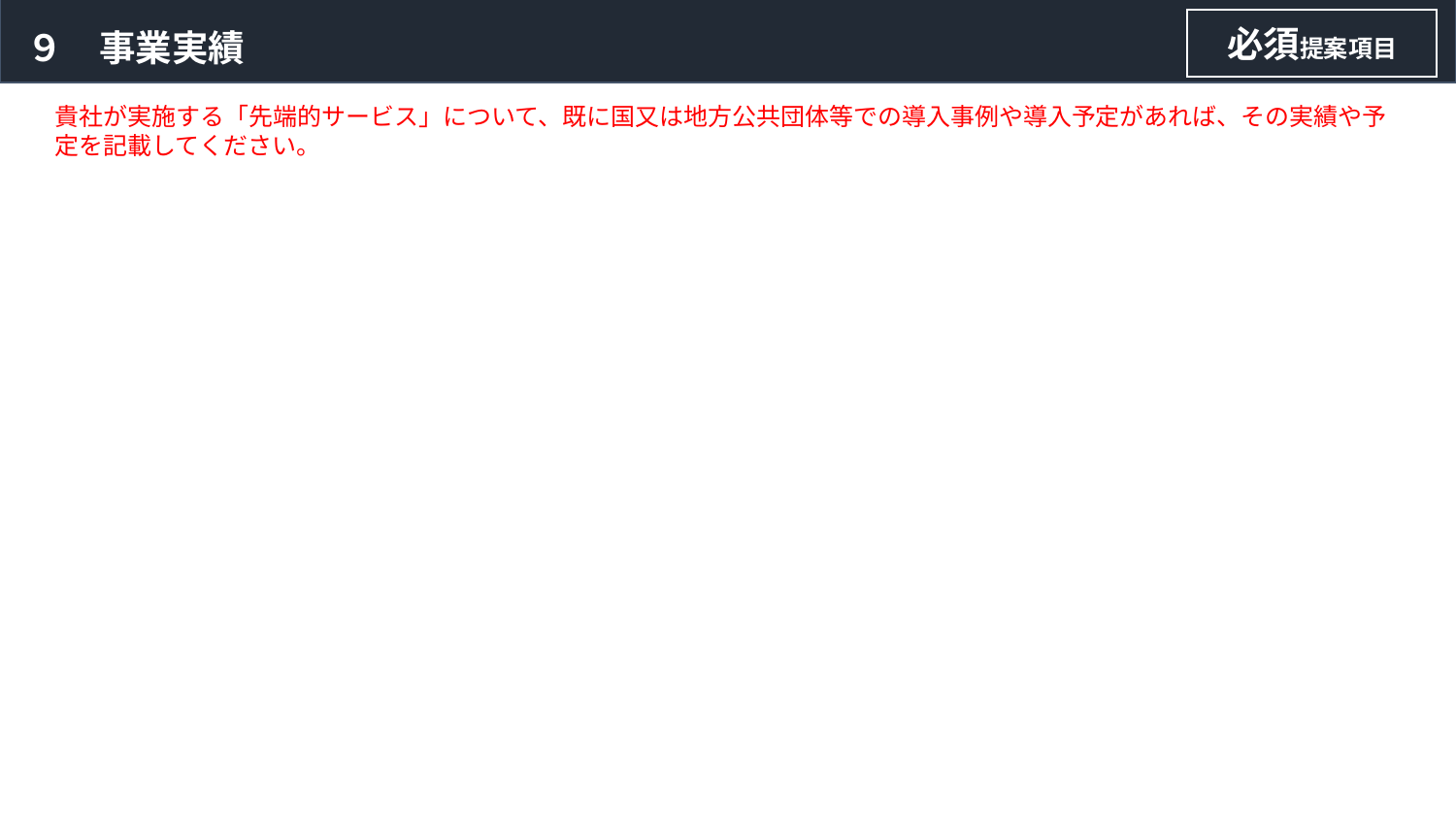

必須提案項目
９　事業実績
貴社が実施する「先端的サービス」について、既に国又は地方公共団体等での導入事例や導入予定があれば、その実績や予定を記載してください。